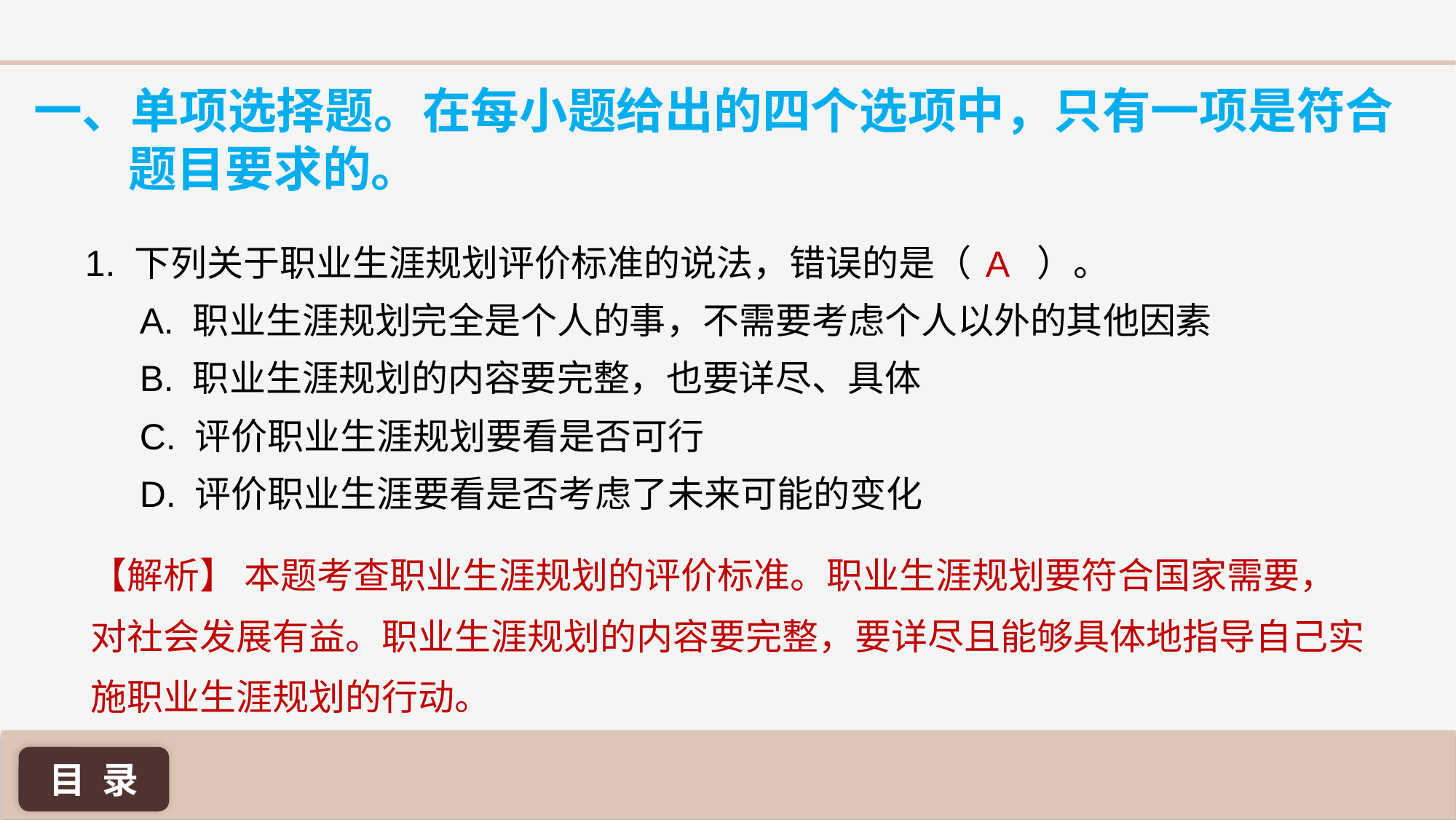

一、单项选择题。在每小题给出的四个选项中，只有一项是符合题目要求的。
A
1. 下列关于职业生涯规划评价标准的说法，错误的是（        ）。
A. 职业生涯规划完全是个人的事，不需要考虑个人以外的其他因素
B. 职业生涯规划的内容要完整，也要详尽、具体
C. 评价职业生涯规划要看是否可行
D. 评价职业生涯要看是否考虑了未来可能的变化
【解析】 本题考查职业生涯规划的评价标准。职业生涯规划要符合国家需要，对社会发展有益。职业生涯规划的内容要完整，要详尽且能够具体地指导自己实施职业生涯规划的行动。